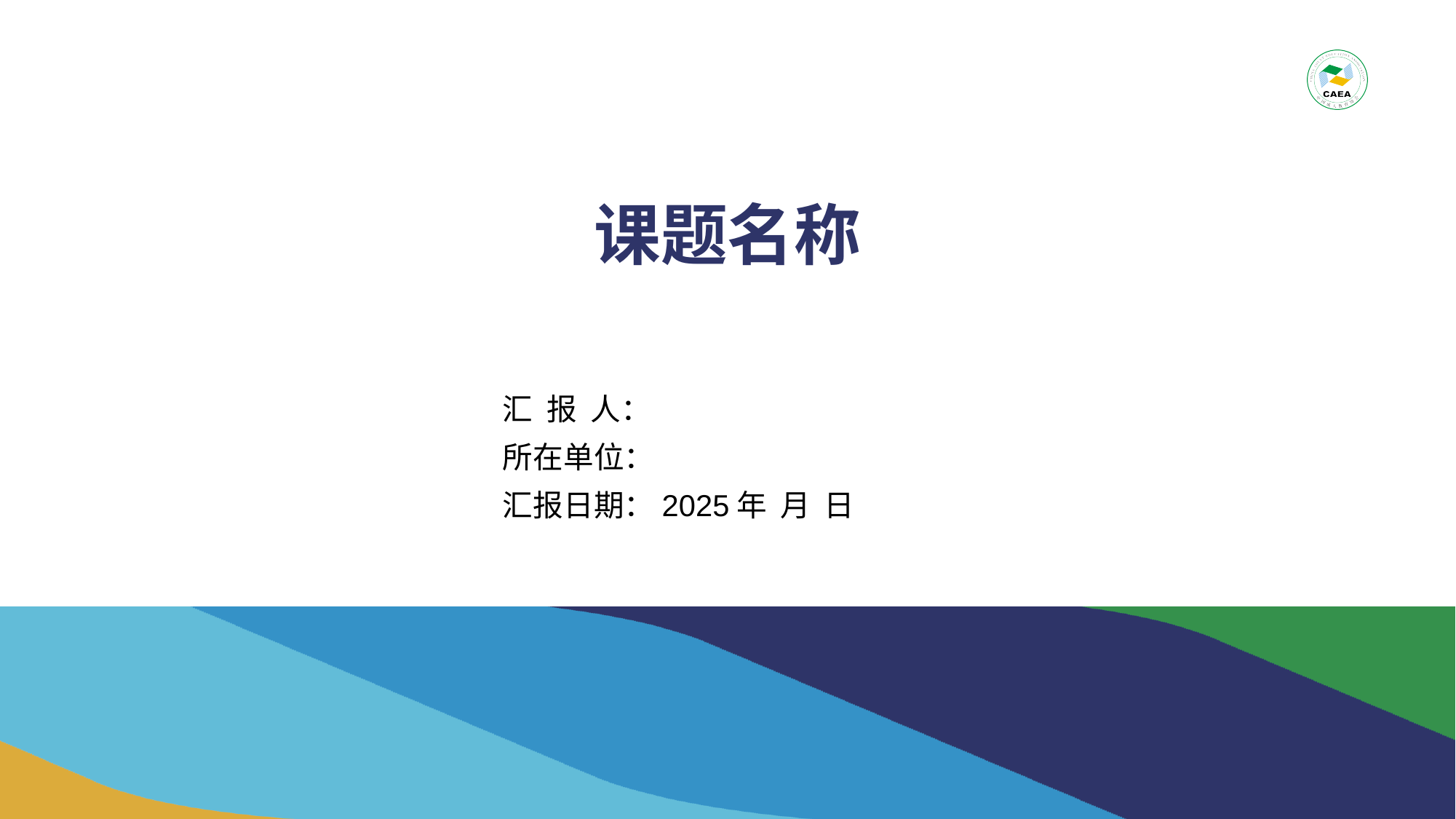

# 课题名称
汇  报  人：
所在单位：
汇报日期：2025年  月  日